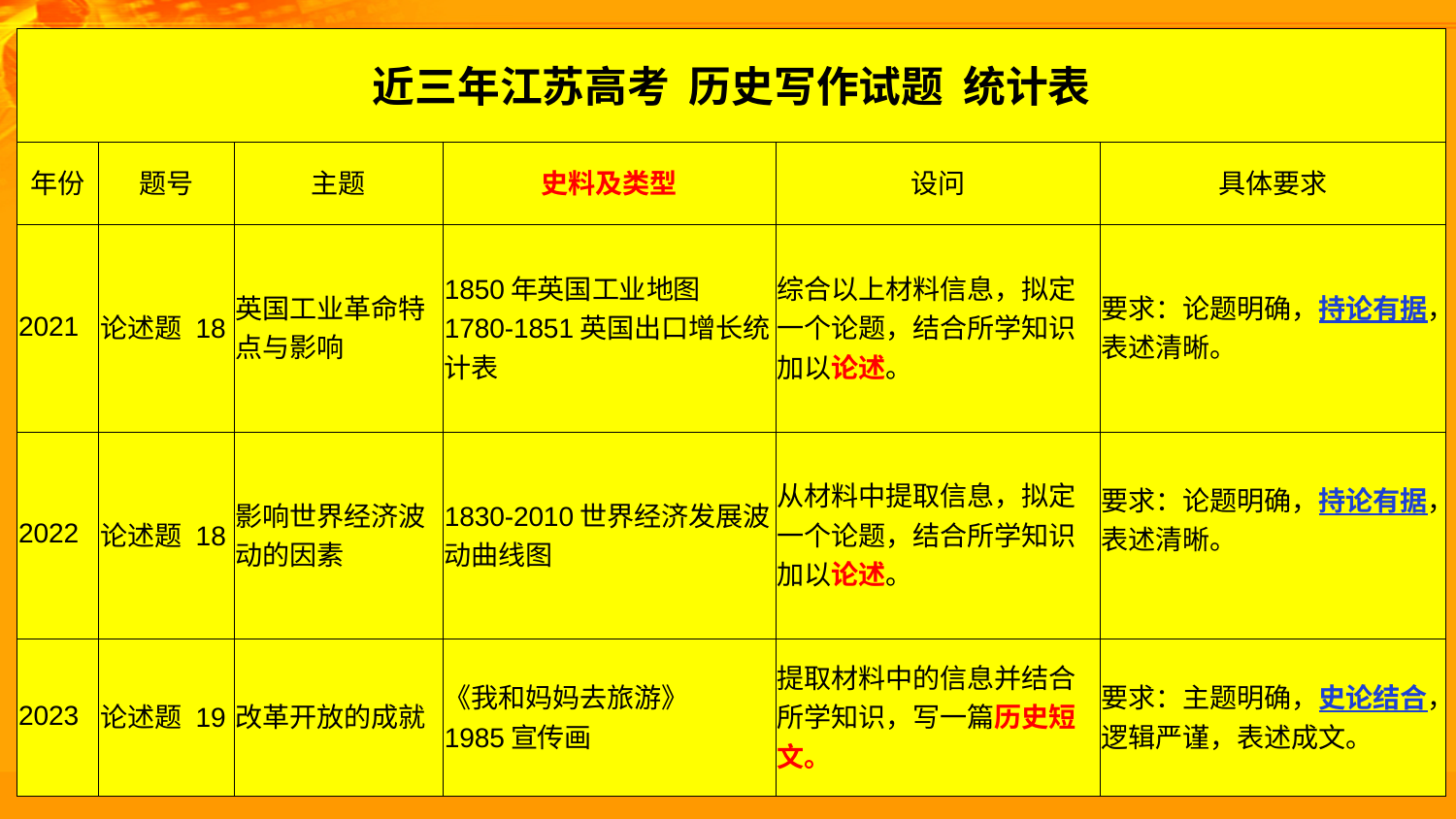

| 近三年江苏高考 历史写作试题 统计表 |  |  |  |  |  |
| --- | --- | --- | --- | --- | --- |
| 年份 | 题号 | 主题 | 史料及类型 | 设问 | 具体要求 |
| 2021 | 论述题 18 | 英国工业革命特点与影响 | 1850年英国工业地图 1780-1851英国出口增长统计表 | 综合以上材料信息，拟定一个论题，结合所学知识加以论述。 | 要求：论题明确，持论有据，表述清晰。 |
| 2022 | 论述题 18 | 影响世界经济波动的因素 | 1830-2010世界经济发展波动曲线图 | 从材料中提取信息，拟定一个论题，结合所学知识加以论述。 | 要求：论题明确，持论有据，表述清晰。 |
| 2023 | 论述题 19 | 改革开放的成就 | 《我和妈妈去旅游》 1985宣传画 | 提取材料中的信息并结合所学知识，写一篇历史短文。 | 要求：主题明确，史论结合，逻辑严谨，表述成文。 |